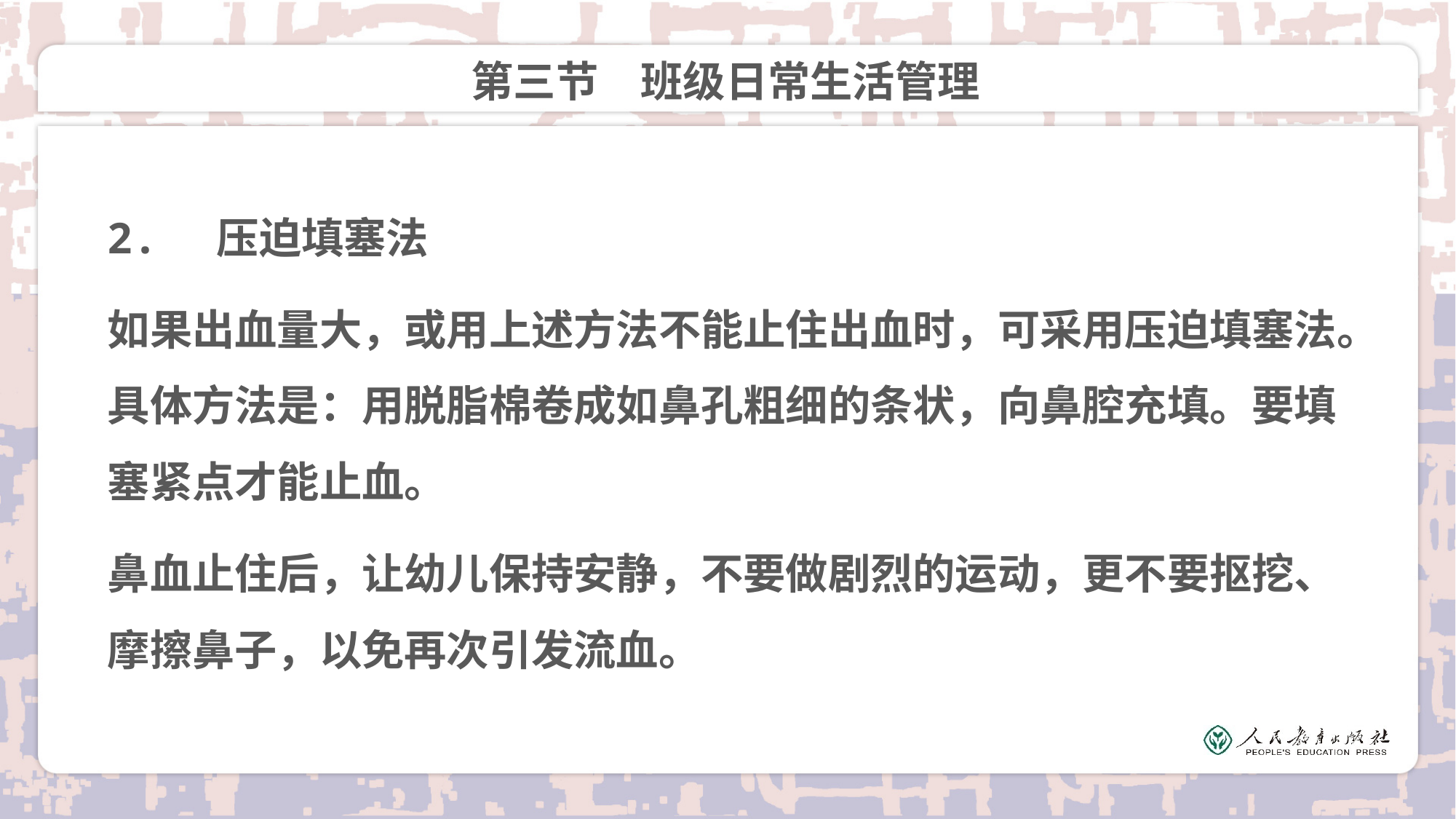

# 第三节　班级日常生活管理
2.	压迫填塞法
如果出血量大，或用上述方法不能止住出血时，可采用压迫填塞法。具体方法是：用脱脂棉卷成如鼻孔粗细的条状，向鼻腔充填。要填塞紧点才能止血。
鼻血止住后，让幼儿保持安静，不要做剧烈的运动，更不要抠挖、摩擦鼻子，以免再次引发流血。